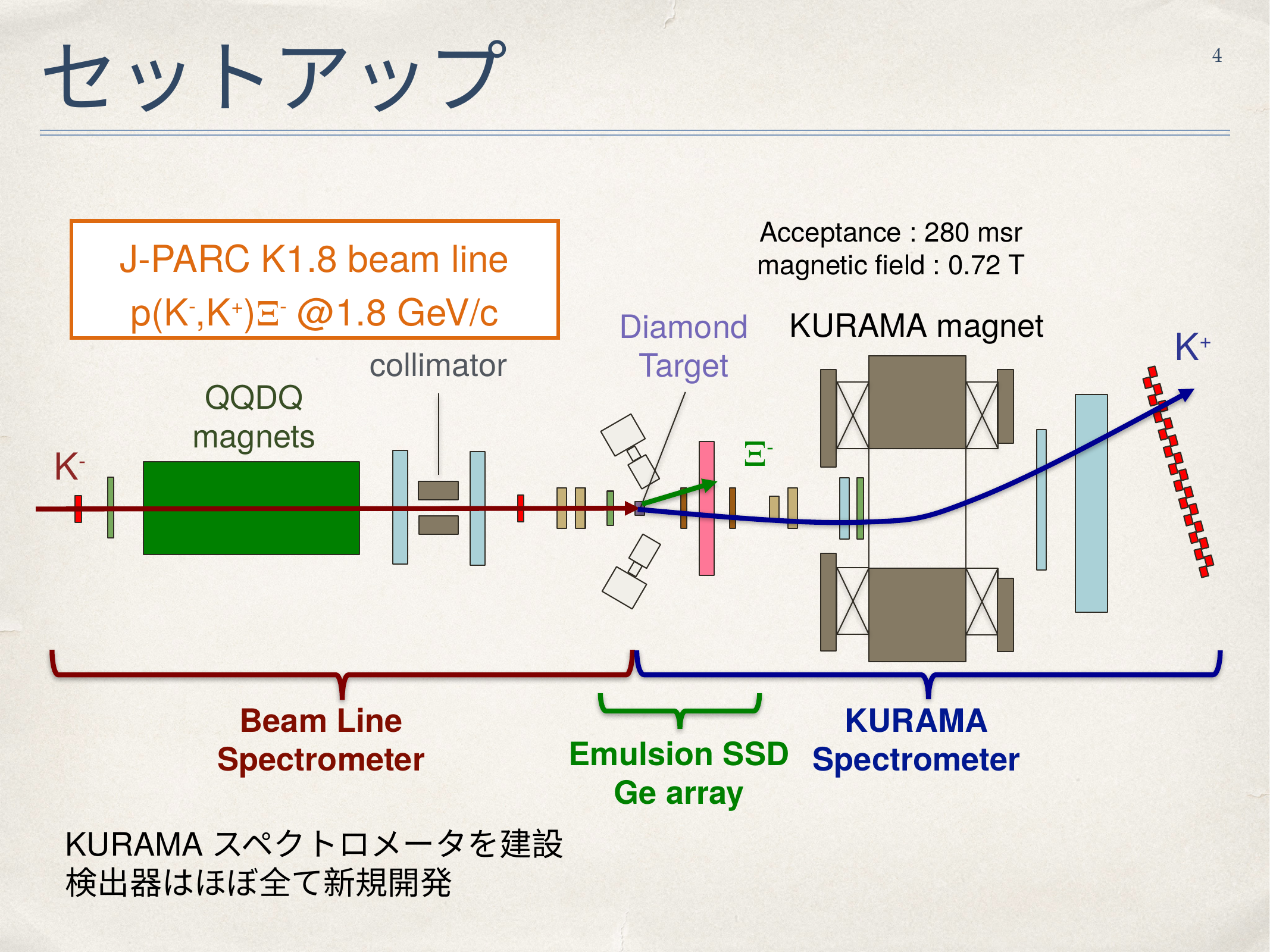

# セットアップ
4
Acceptance : 280 msr
magnetic field : 0.72 T
J-PARC K1.8 beam line
p(K-,K+)Ξ- @1.8 GeV/c
KURAMA magnet
Diamond Target
K+
collimator

QQDQ
magnets

Ξ-

K-

Beam Line Spectrometer
KURAMA Spectrometer
Emulsion SSD
Ge array
KURAMAスペクトロメータを建設
検出器はほぼ全て新規開発